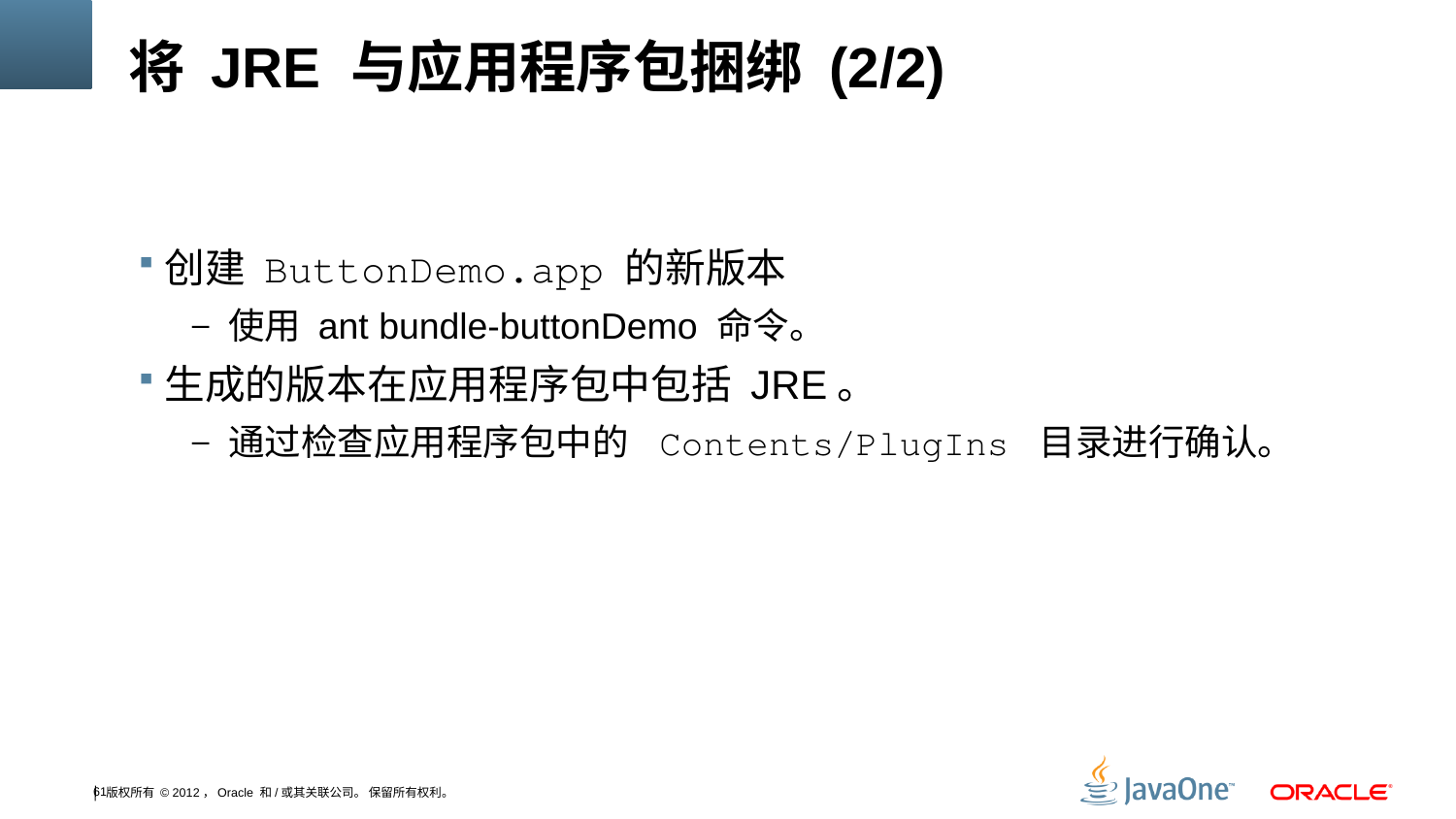

# 将 JRE 与应用程序包捆绑 (2/2)

创建 ButtonDemo.app 的新版本
使用 ant bundle-buttonDemo 命令。
生成的版本在应用程序包中包括 JRE。
通过检查应用程序包中的 Contents/PlugIns 目录进行确认。